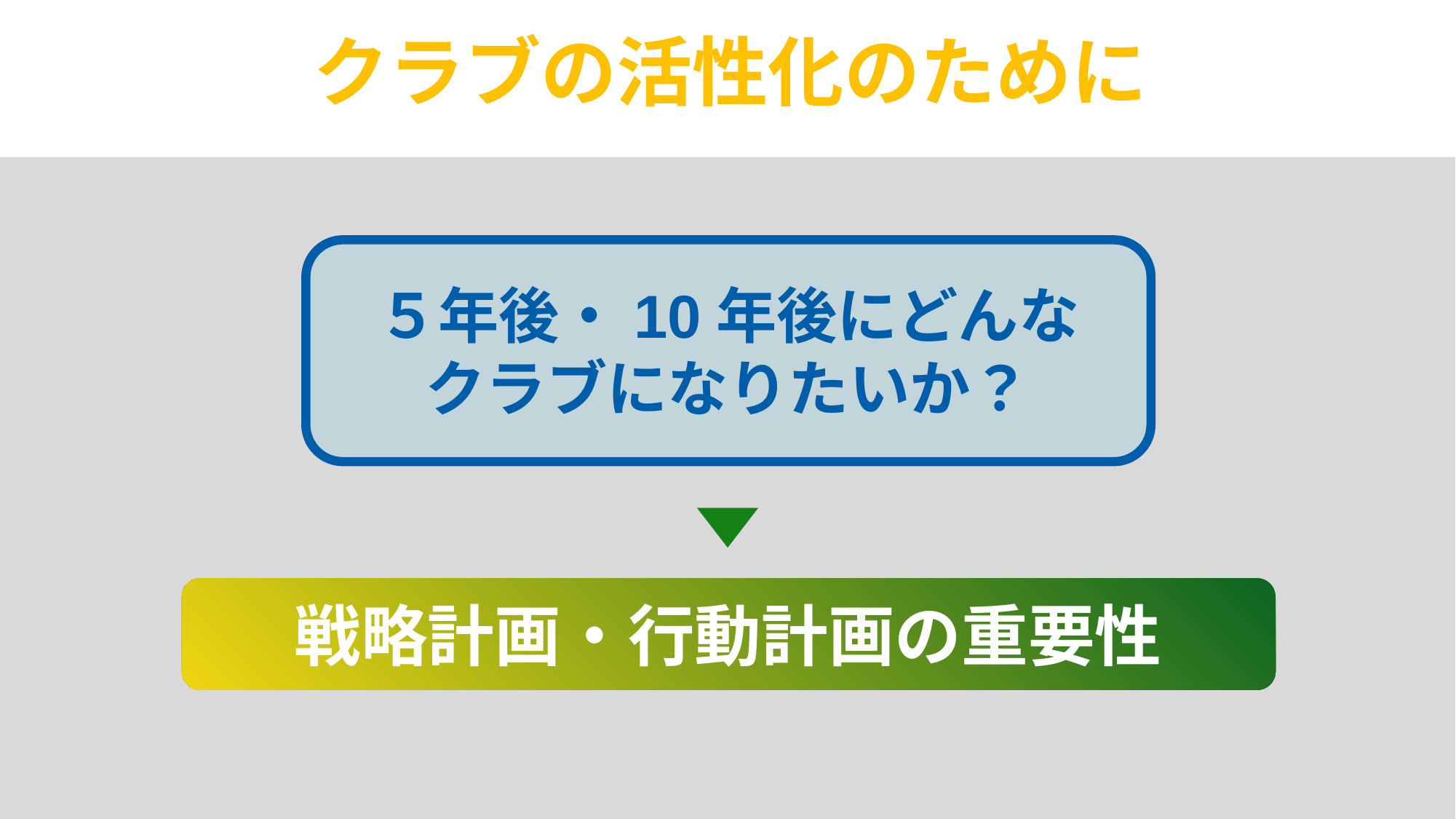

#
クラブの活性化のために

５年後・10年後にどんな
クラブになりたいか？

戦略計画・行動計画の重要性